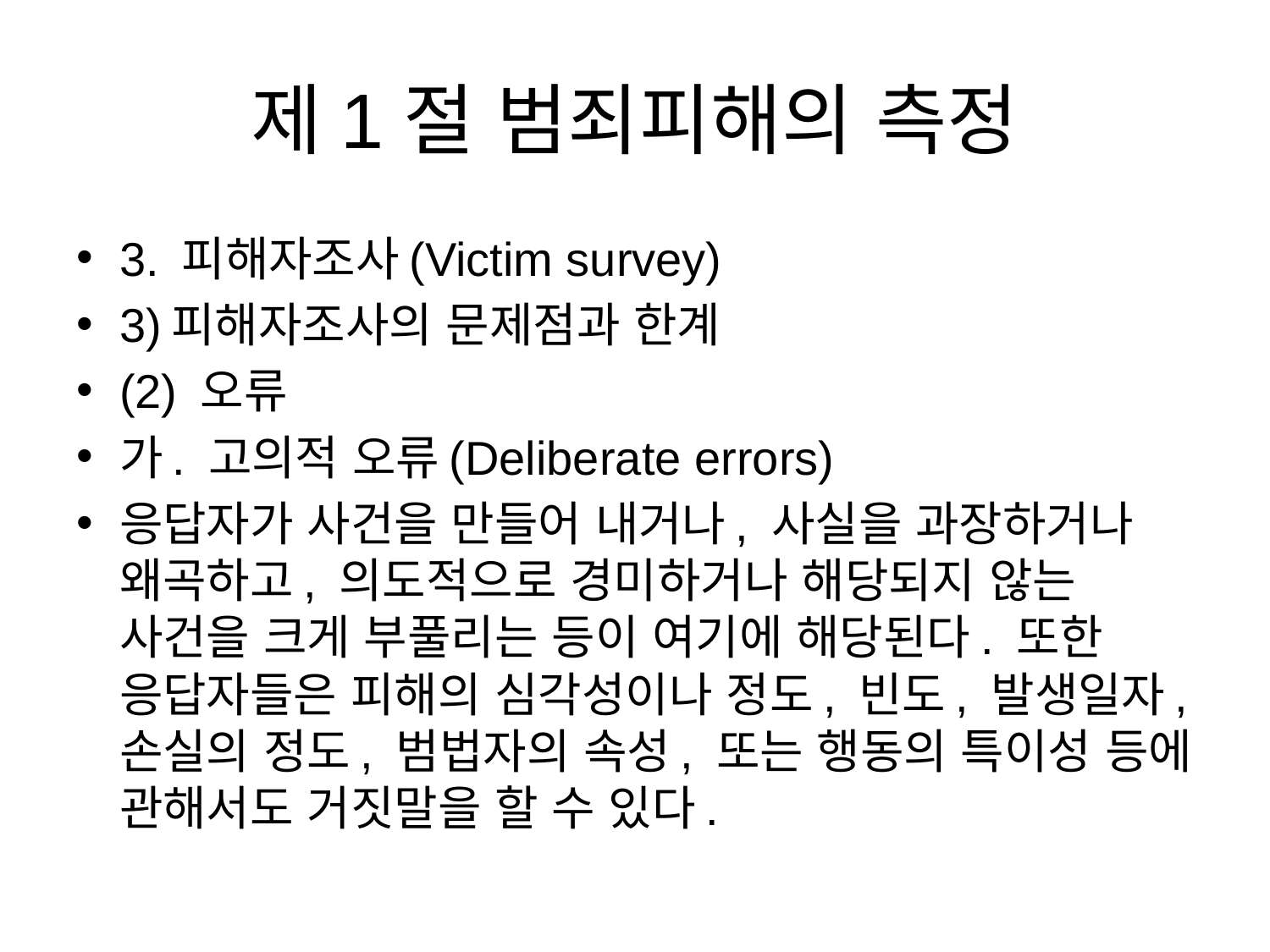

# 제1절 범죄피해의 측정
3. 피해자조사(Victim survey)
3)피해자조사의 문제점과 한계
(2) 오류
가. 고의적 오류(Deliberate errors)
응답자가 사건을 만들어 내거나, 사실을 과장하거나 왜곡하고, 의도적으로 경미하거나 해당되지 않는 사건을 크게 부풀리는 등이 여기에 해당된다. 또한 응답자들은 피해의 심각성이나 정도, 빈도, 발생일자, 손실의 정도, 범법자의 속성, 또는 행동의 특이성 등에 관해서도 거짓말을 할 수 있다.